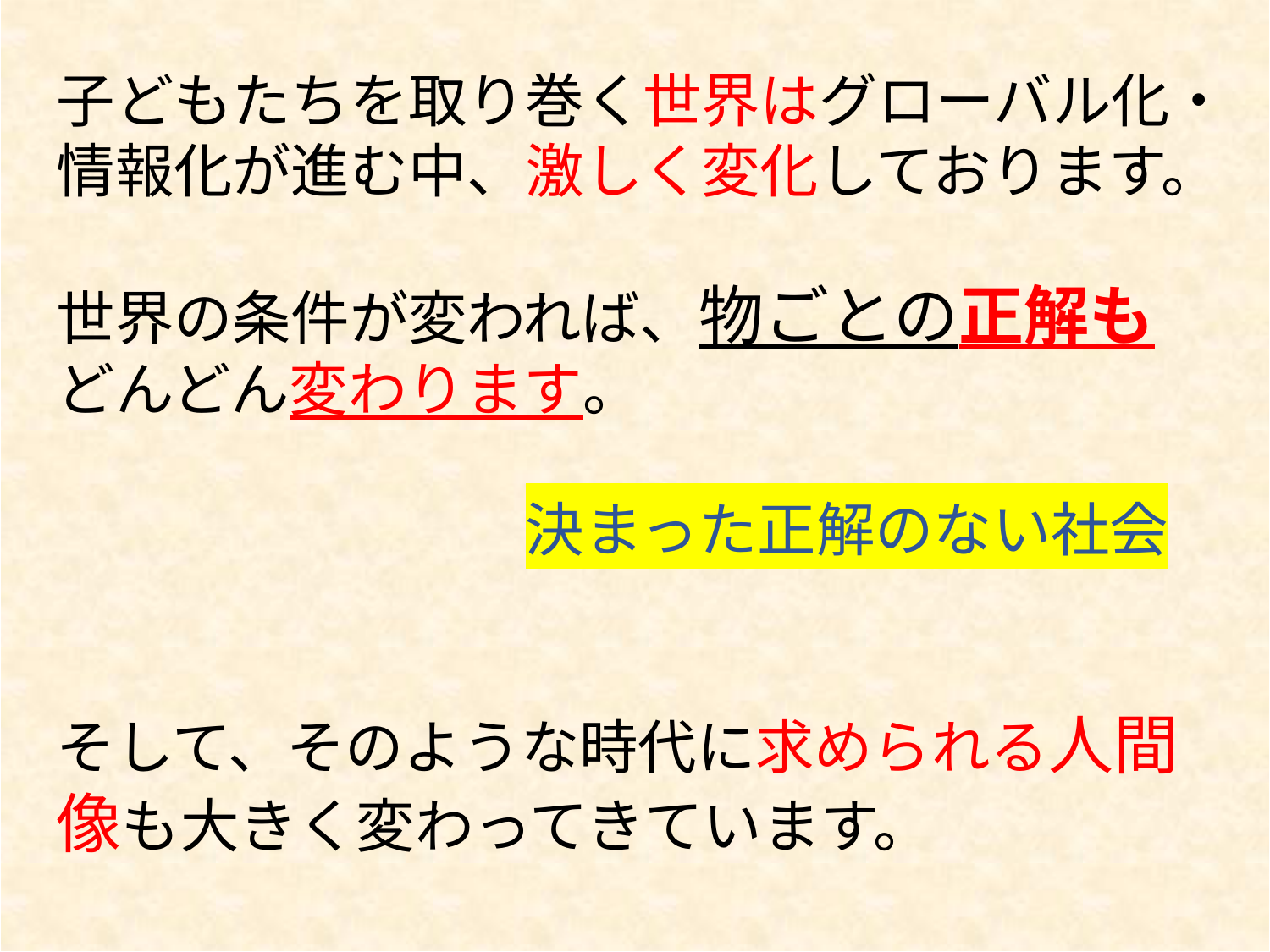

子どもたちを取り巻く世界はグローバル化・
情報化が進む中、激しく変化しております。

世界の条件が変われば、物ごとの正解も
どんどん変わります。

　　　　　　　　決まった正解のない社会

そして、そのような時代に求められる人間像も大きく変わってきています。